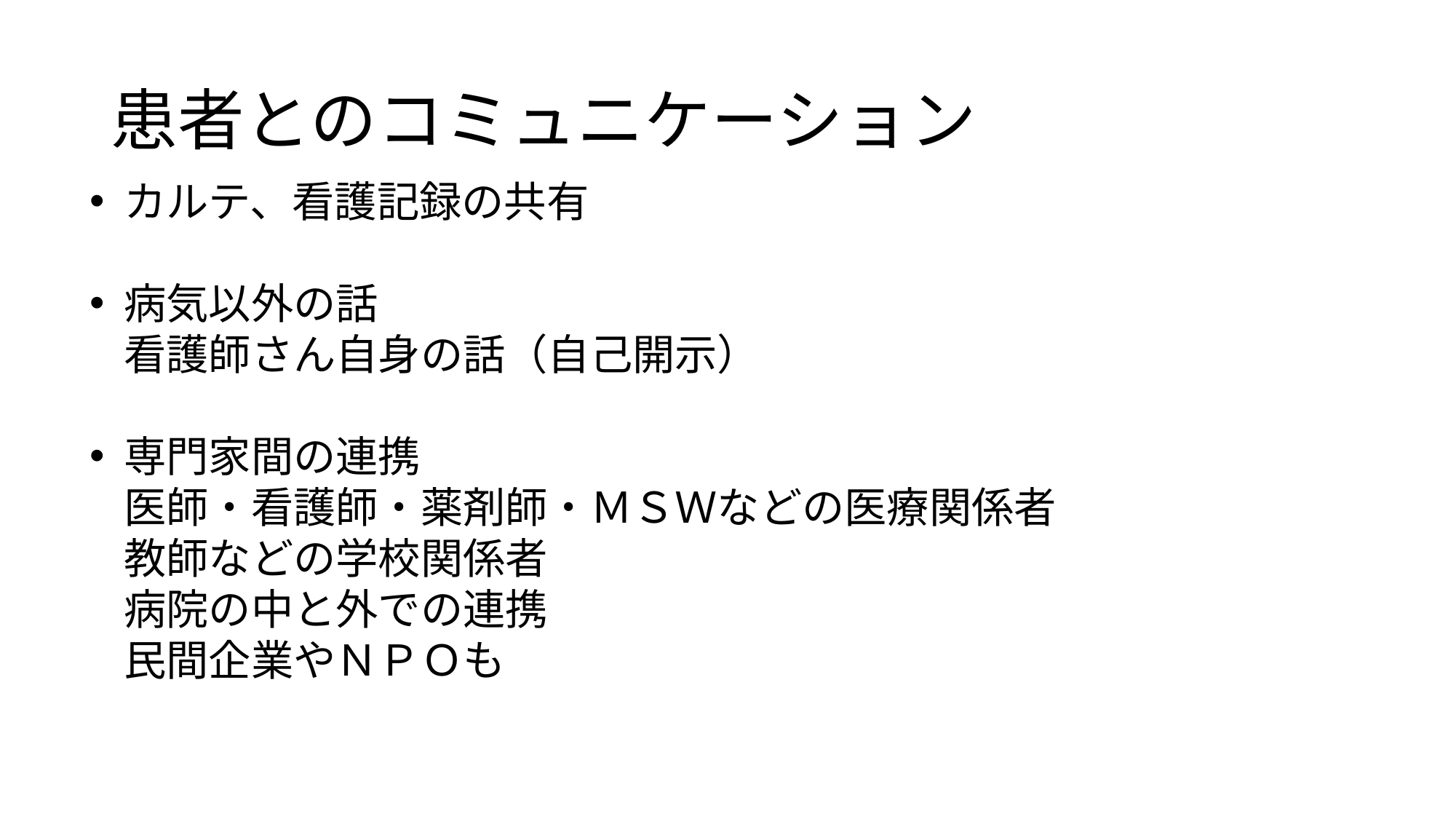

# 患者とのコミュニケーション
カルテ、看護記録の共有

病気以外の話
看護師さん自身の話（自己開示）

専門家間の連携
医師・看護師・薬剤師・ＭＳＷなどの医療関係者
教師などの学校関係者
病院の中と外での連携
民間企業やＮＰＯも